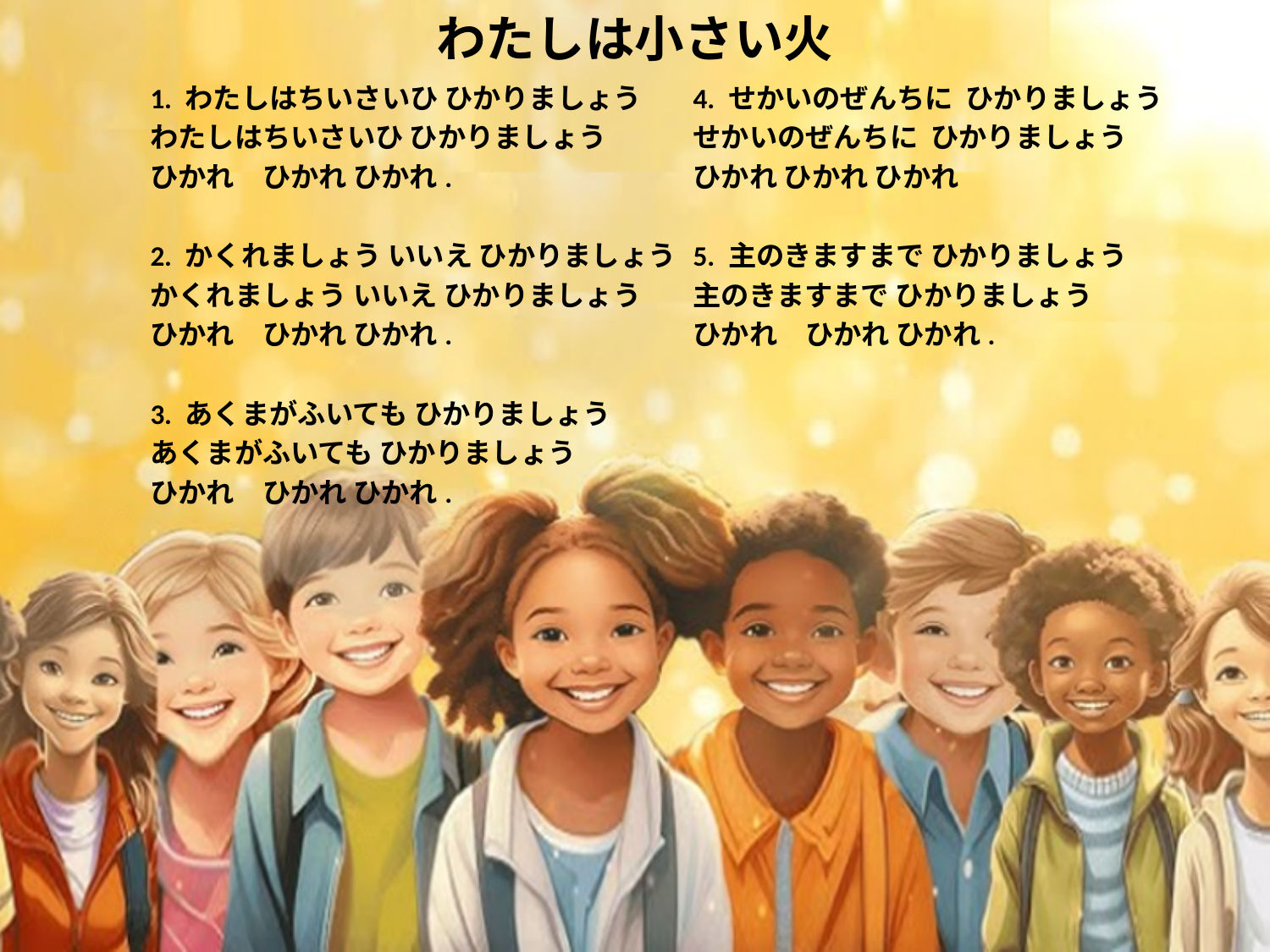

# わたしは小さい火
1. わたしはちいさいひ ひかりましょう
わたしはちいさいひ ひかりましょう
ひかれ　ひかれ ひかれ.

2. かくれましょう いいえ ひかりましょう
かくれましょう いいえ ひかりましょう
ひかれ　ひかれ ひかれ.

3. あくまがふいても ひかりましょう
あくまがふいても ひかりましょう
ひかれ　ひかれ ひかれ.
4. せかいのぜんちに  ひかりましょう
せかいのぜんちに  ひかりましょう
ひかれ ひかれ ひかれ

5. 主のきますまで ひかりましょう
主のきますまで ひかりましょう
ひかれ　ひかれ ひかれ.